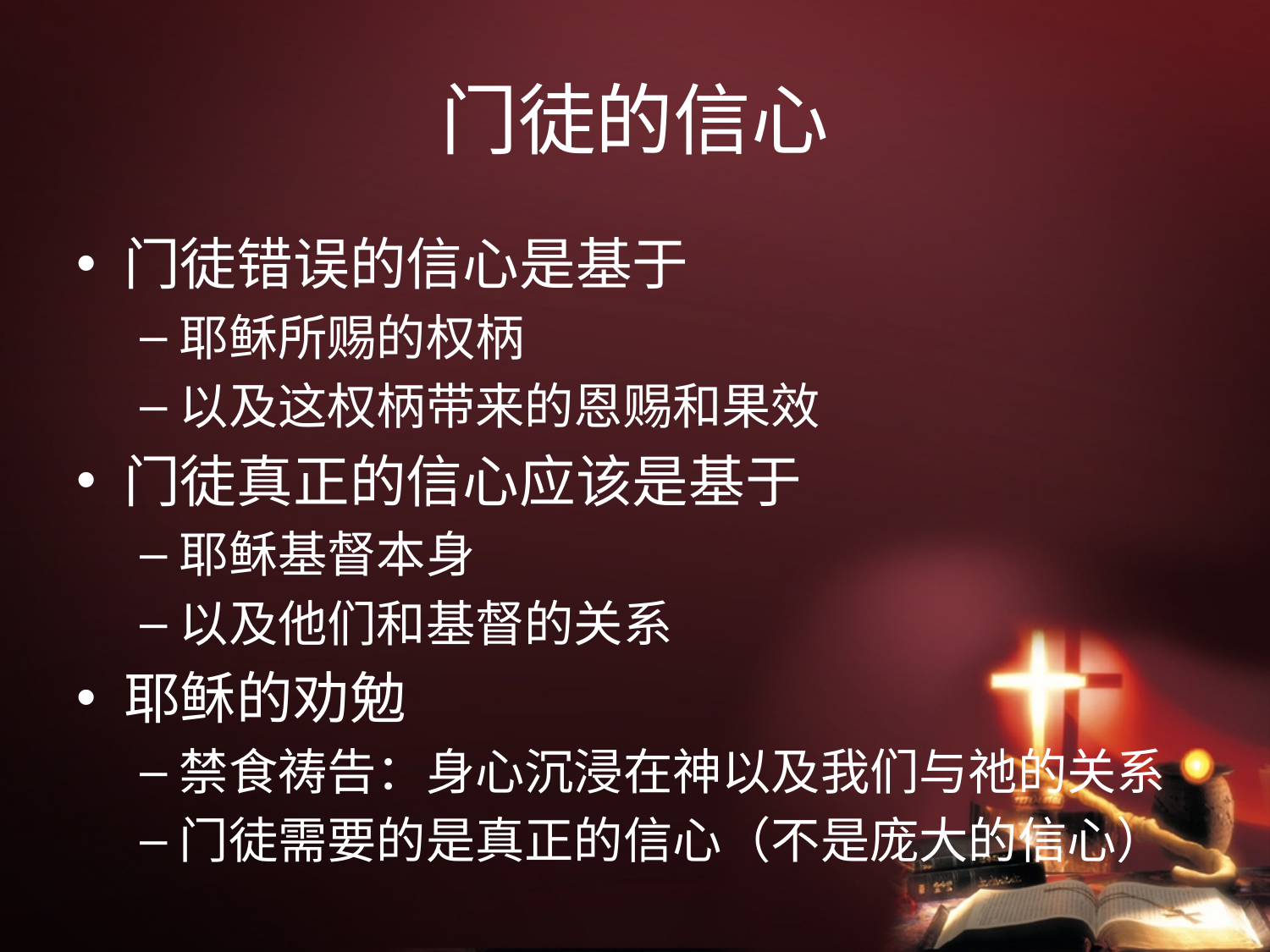

# 门徒的信心
门徒错误的信心是基于
耶稣所赐的权柄
以及这权柄带来的恩赐和果效
门徒真正的信心应该是基于
耶稣基督本身
以及他们和基督的关系
耶稣的劝勉
禁食祷告：身心沉浸在神以及我们与祂的关系
门徒需要的是真正的信心（不是庞大的信心）